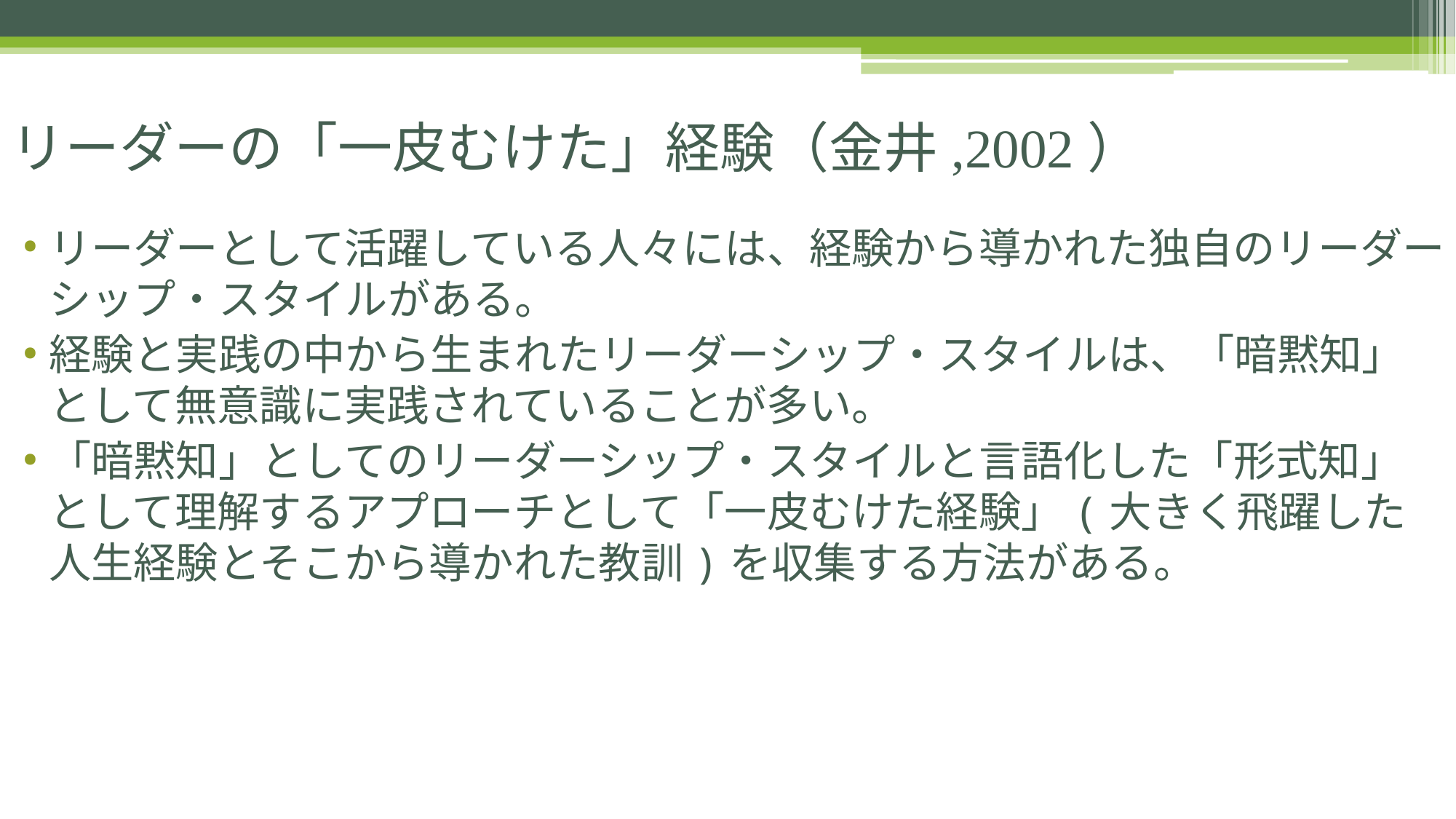

# リーダーの「一皮むけた」経験（金井,2002）
リーダーとして活躍している人々には、経験から導かれた独自のリーダーシップ・スタイルがある。
経験と実践の中から生まれたリーダーシップ・スタイルは、「暗黙知」として無意識に実践されていることが多い。
「暗黙知」としてのリーダーシップ・スタイルと言語化した「形式知」として理解するアプローチとして「一皮むけた経験」(大きく飛躍した人生経験とそこから導かれた教訓)を収集する方法がある。